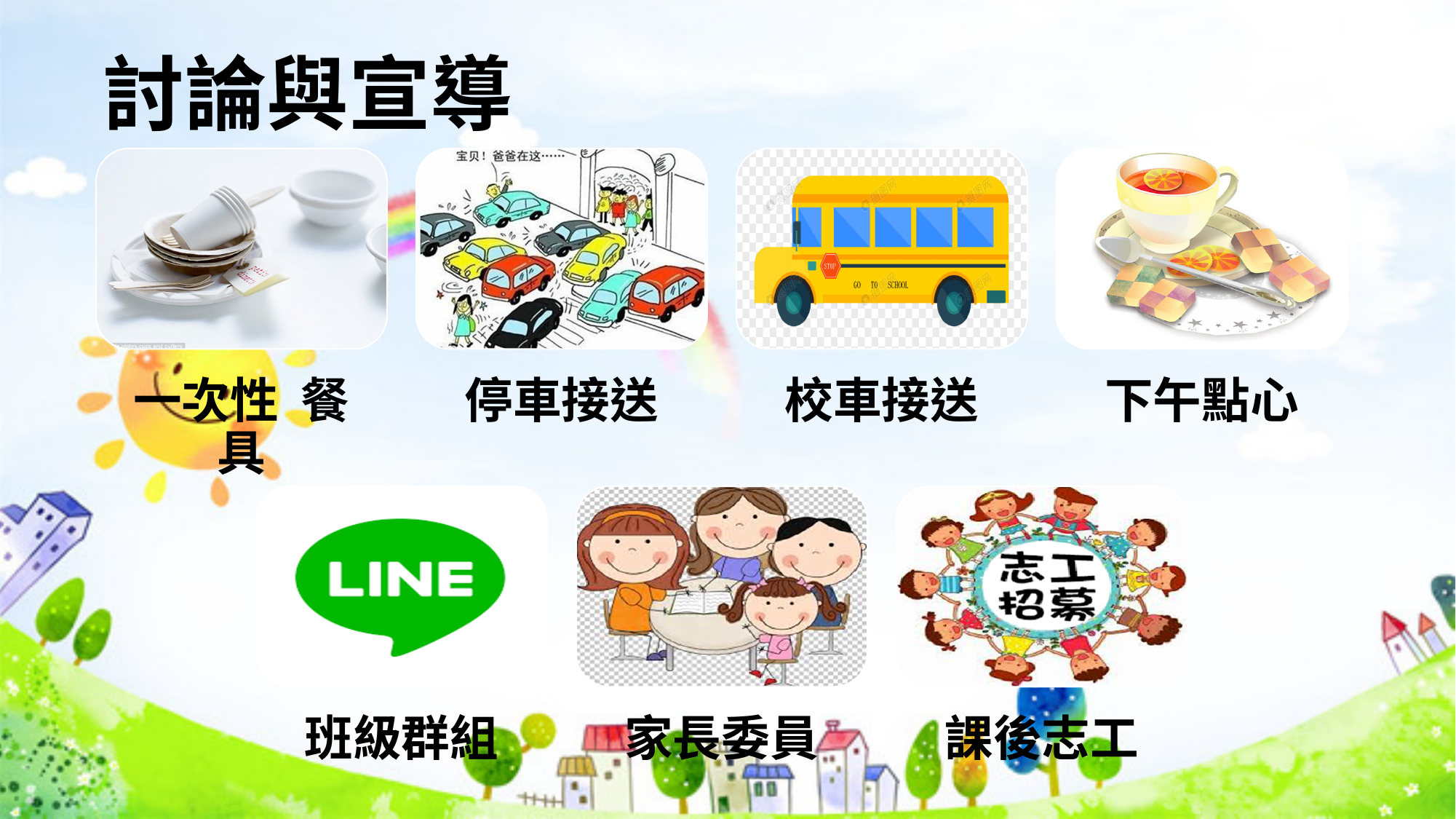

# 討論與宣導
一次性  餐具
停車接送
校車接送
下午點心
班級群組
家長委員
課後志工